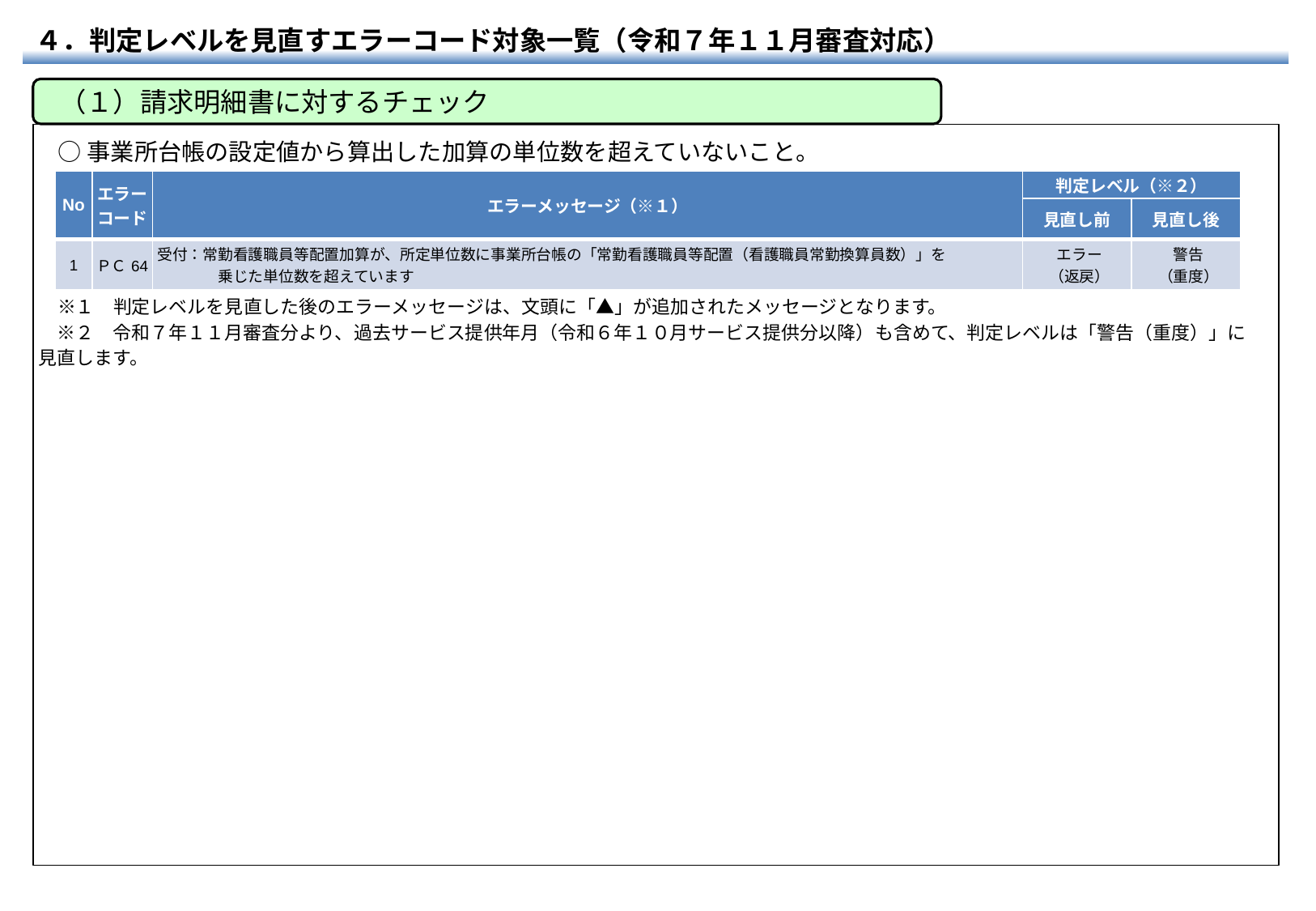

４．判定レベルを見直すエラーコード対象一覧（令和７年１１月審査対応）
 （１）請求明細書に対するチェック

○事業所台帳の設定値から算出した加算の単位数を超えていないこと。

| No | エラー コード | エラーメッセージ（※１） | 判定レベル（※２） |  |
| --- | --- | --- | --- | --- |
|  |  |  | 見直し前 | 見直し後 |
| 1 | ＰＣ64 | 受付：常勤看護職員等配置加算が、所定単位数に事業所台帳の「常勤看護職員等配置（看護職員常勤換算員数）」を 　　　　乗じた単位数を超えています | エラー （返戻） | 警告 （重度） |
　※１　判定レベルを見直した後のエラーメッセージは、文頭に「▲」が追加されたメッセージとなります。
　※２　令和７年１１月審査分より、過去サービス提供年月（令和６年１０月サービス提供分以降）も含めて、判定レベルは「警告（重度）」に見直します。